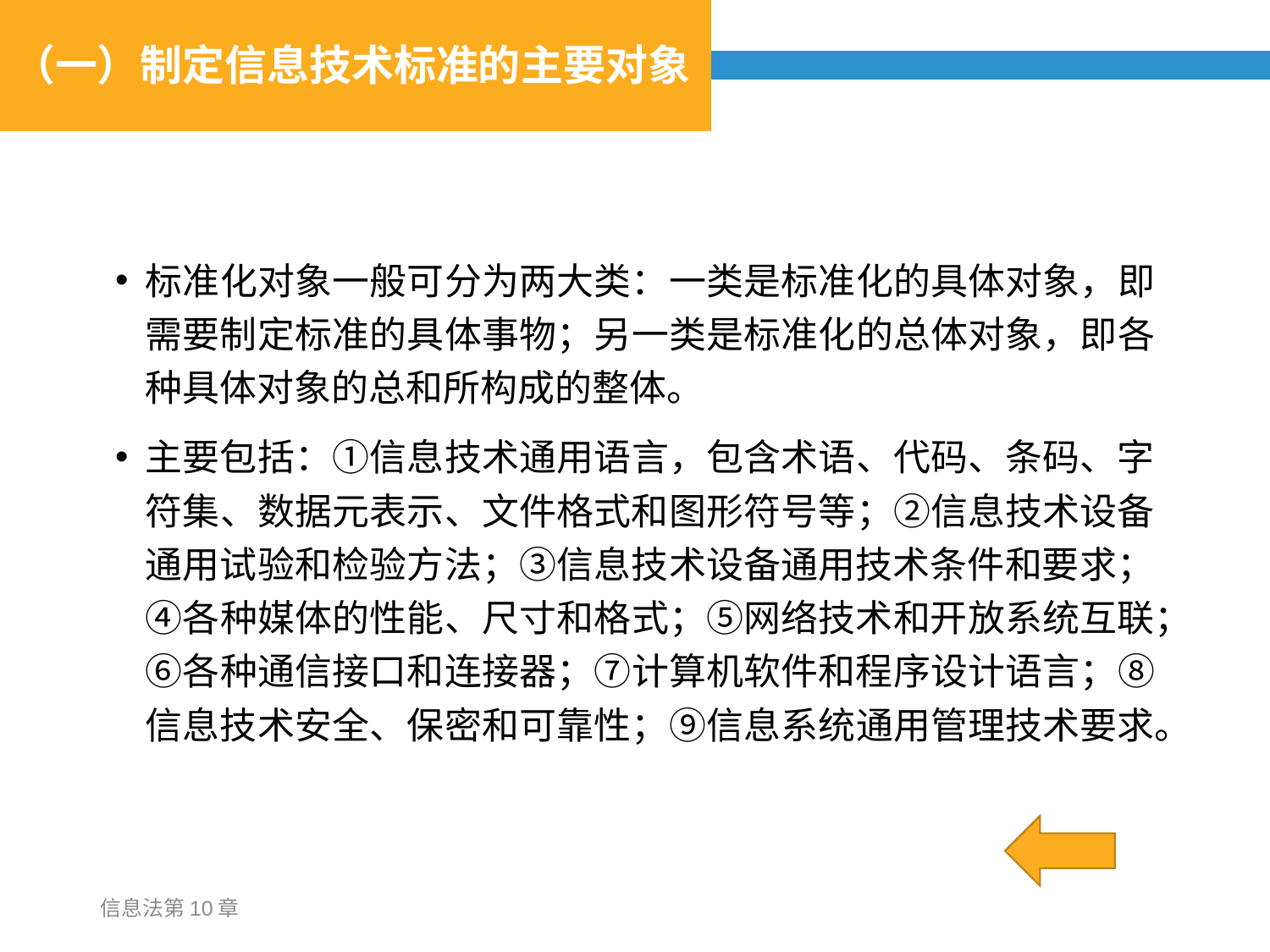

# （一）制定信息技术标准的主要对象
标准化对象一般可分为两大类：一类是标准化的具体对象，即需要制定标准的具体事物；另一类是标准化的总体对象，即各种具体对象的总和所构成的整体。
主要包括：①信息技术通用语言，包含术语、代码、条码、字符集、数据元表示、文件格式和图形符号等；②信息技术设备通用试验和检验方法；③信息技术设备通用技术条件和要求；④各种媒体的性能、尺寸和格式；⑤网络技术和开放系统互联；⑥各种通信接口和连接器；⑦计算机软件和程序设计语言；⑧信息技术安全、保密和可靠性；⑨信息系统通用管理技术要求。

信息法第10章